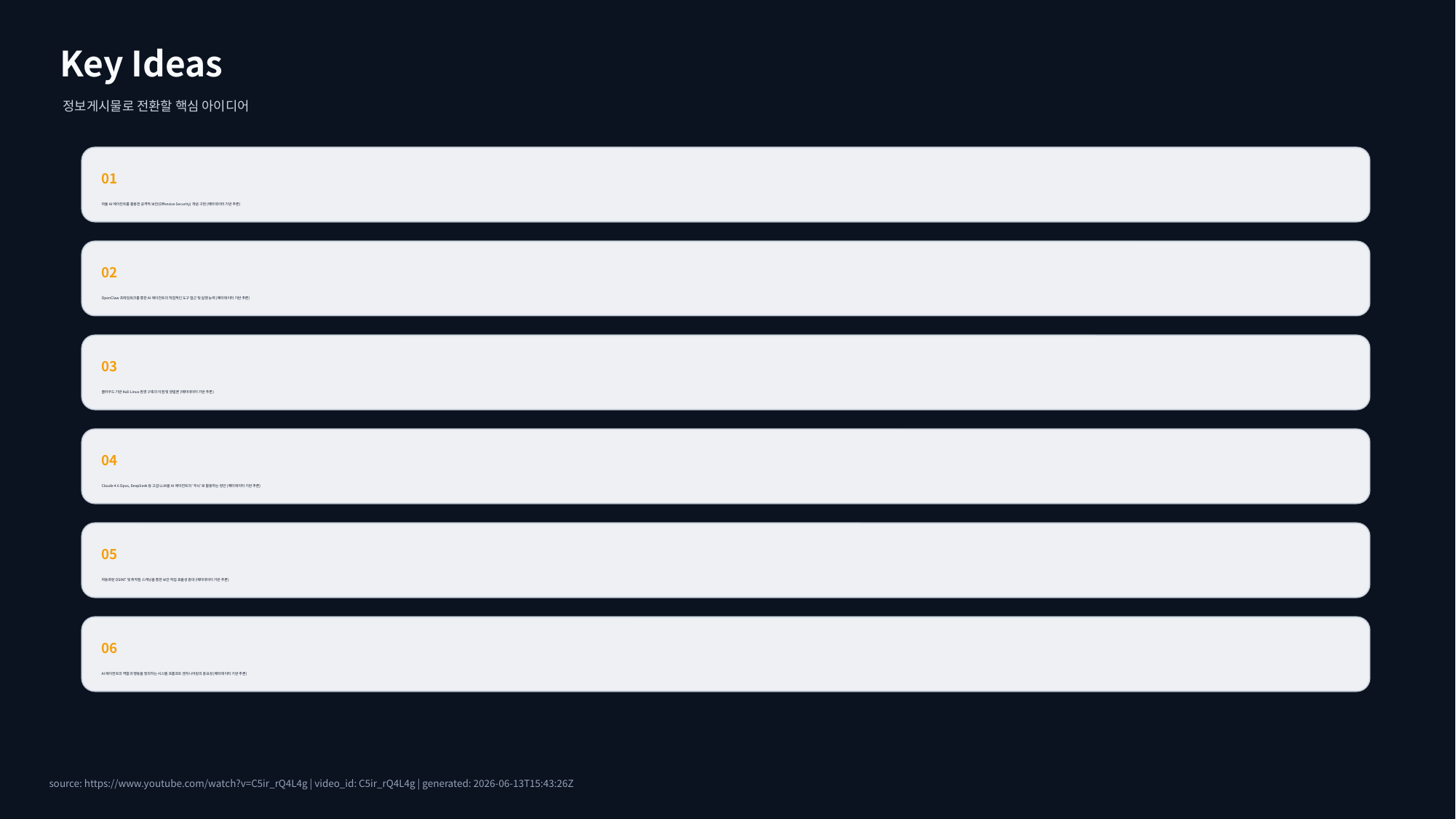

Key Ideas
정보게시물로 전환할 핵심 아이디어

01
자율 AI 에이전트를 활용한 공격적 보안(Offensive Security) 개념 구현 (메타데이터 기반 추론)

02
OpenClaw 프레임워크를 통한 AI 에이전트의 직접적인 도구 접근 및 실행 능력 (메타데이터 기반 추론)

03
클라우드 기반 Kali Linux 환경 구축의 이점 및 방법론 (메타데이터 기반 추론)

04
Claude 4.6 Opus, DeepSeek 등 고급 LLM을 AI 에이전트의 '두뇌'로 활용하는 방안 (메타데이터 기반 추론)

05
자동화된 OSINT 및 취약점 스캐닝을 통한 보안 작업 효율성 증대 (메타데이터 기반 추론)

06
AI 에이전트의 역할과 행동을 정의하는 시스템 프롬프트 엔지니어링의 중요성 (메타데이터 기반 추론)
source: https://www.youtube.com/watch?v=C5ir_rQ4L4g | video_id: C5ir_rQ4L4g | generated: 2026-06-13T15:43:26Z